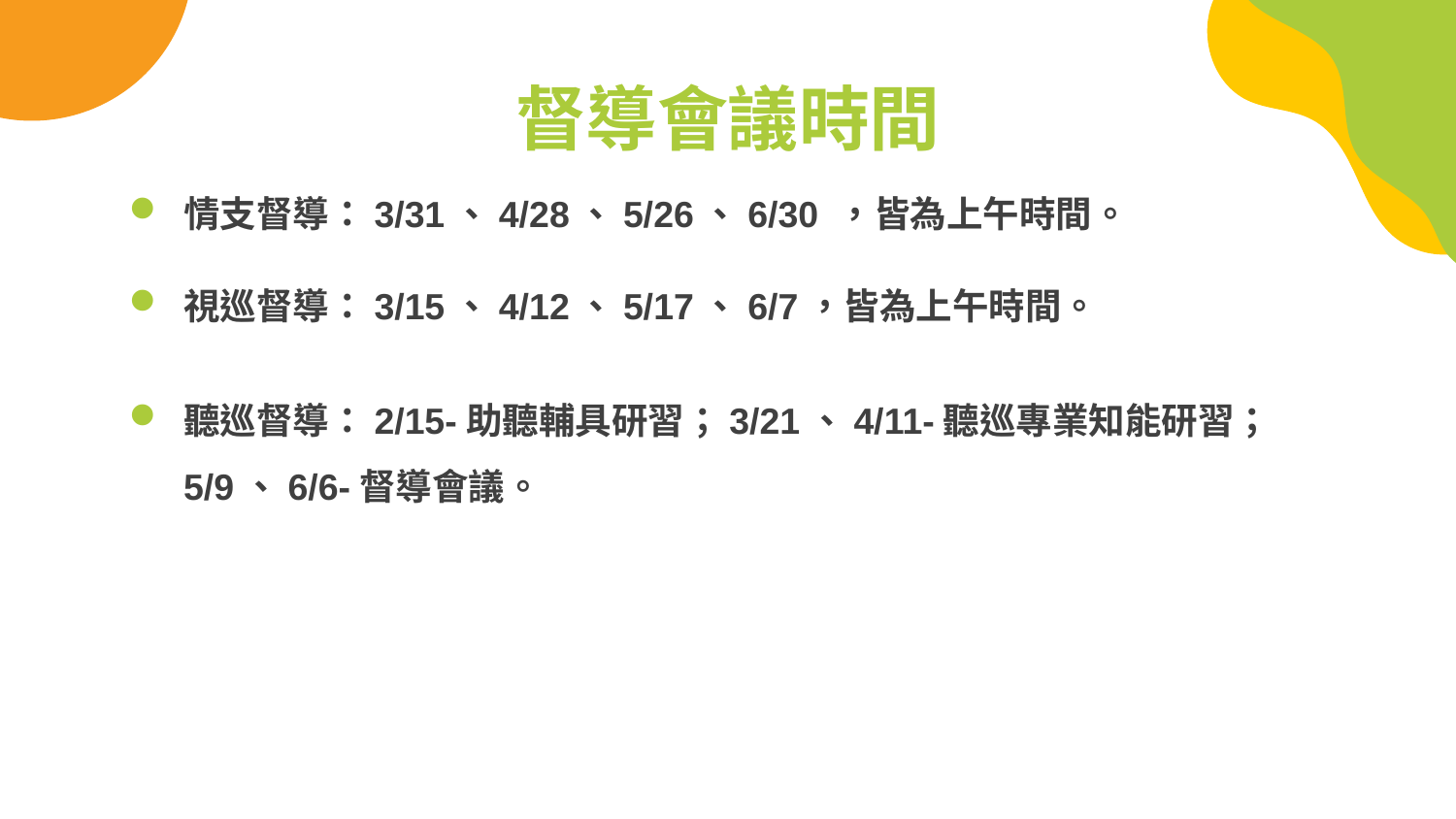

# 督導會議時間
情支督導：3/31、4/28、5/26、6/30 ，皆為上午時間。
視巡督導：3/15、4/12、5/17、6/7，皆為上午時間。
聽巡督導：2/15-助聽輔具研習；3/21、4/11-聽巡專業知能研習；5/9、6/6-督導會議。